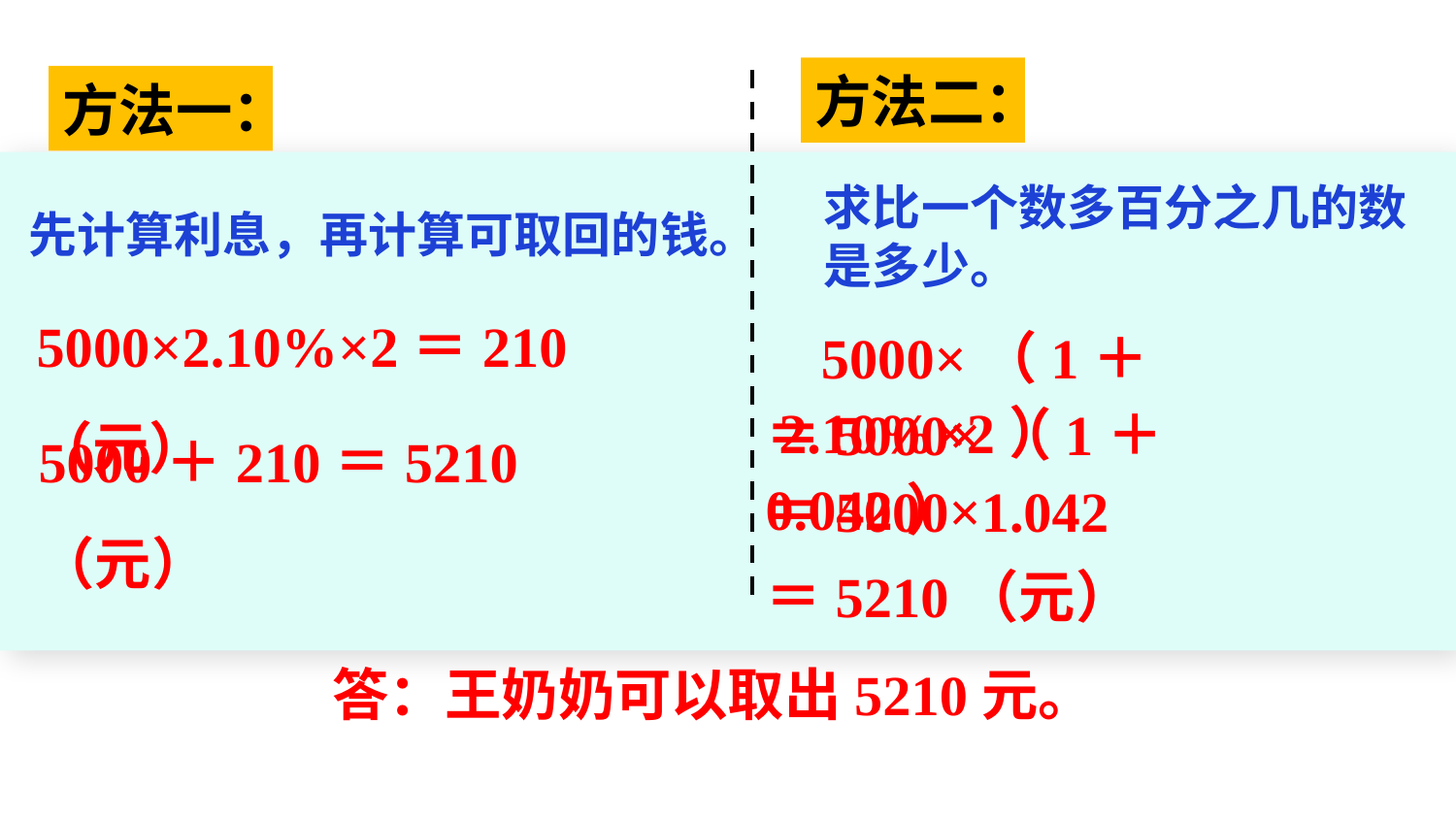

方法二：
方法一：
求比一个数多百分之几的数是多少。
先计算利息，再计算可取回的钱。
5000×2.10%×2＝210（元）

   5000×（1＋2.10%×2）
5000＋210＝5210（元）
＝5000×（1＋0.042）
＝5000×1.042
＝5210（元）
 答：王奶奶可以取出5210元。